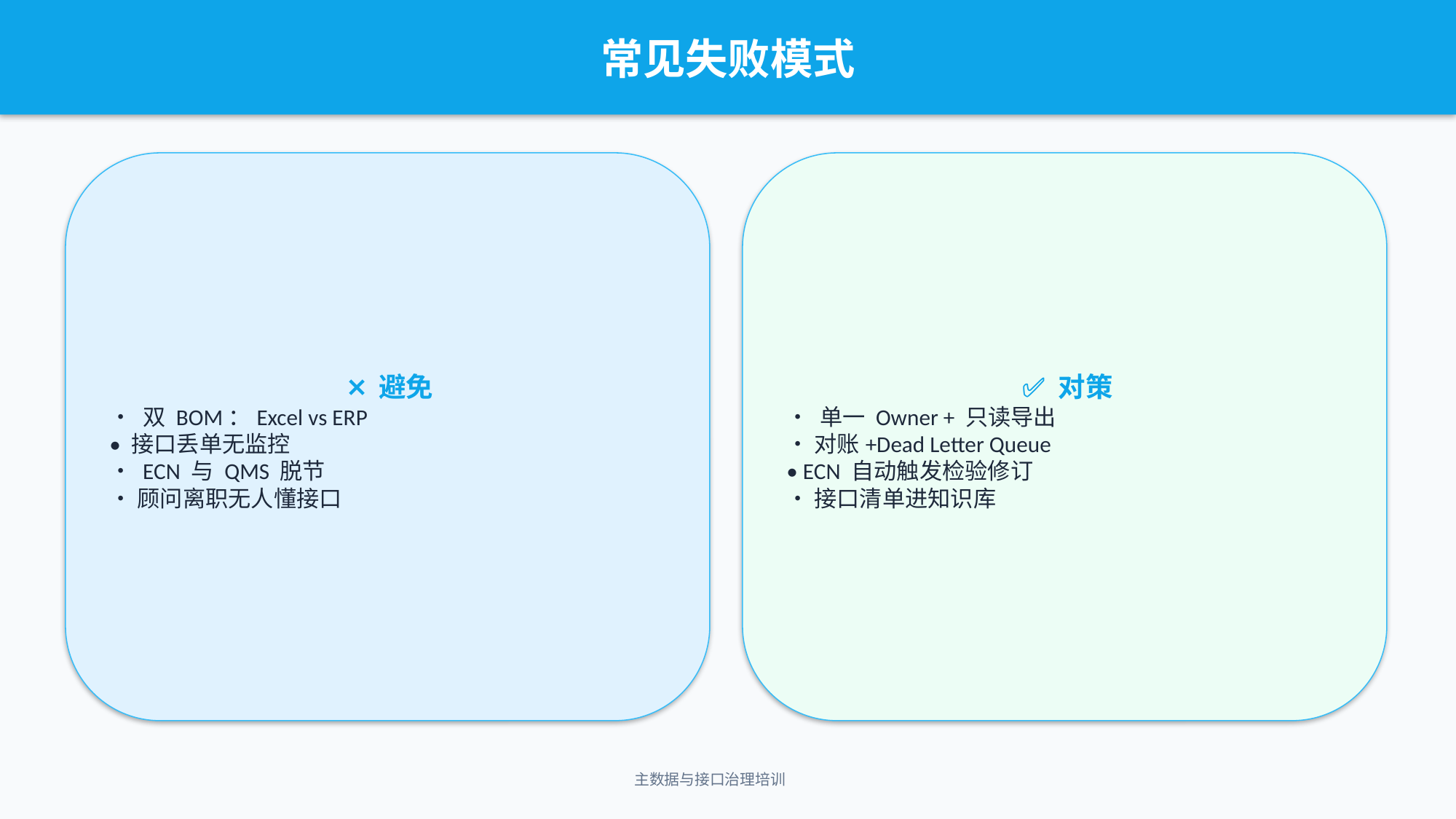

常见失败模式
❌ 避免
• 双 BOM：Excel vs ERP
• 接口丢单无监控
• ECN 与 QMS 脱节
• 顾问离职无人懂接口
✅ 对策
• 单一 Owner + 只读导出
• 对账+Dead Letter Queue
• ECN 自动触发检验修订
• 接口清单进知识库
主数据与接口治理培训